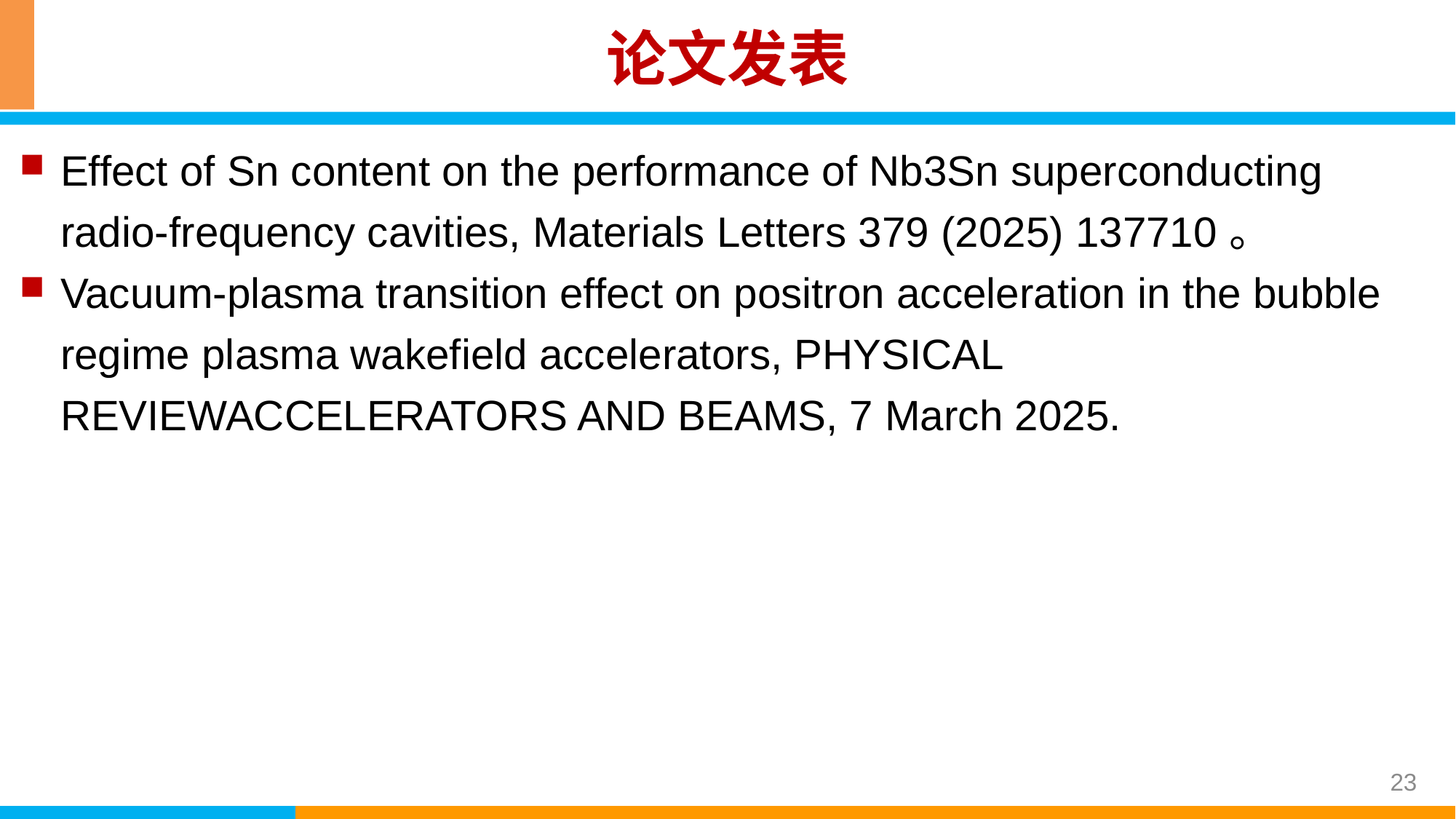

论文发表
Effect of Sn content on the performance of Nb3Sn superconducting radio-frequency cavities, Materials Letters 379 (2025) 137710。
Vacuum-plasma transition effect on positron acceleration in the bubble regime plasma wakefield accelerators, PHYSICAL REVIEWACCELERATORS AND BEAMS, 7 March 2025.
23